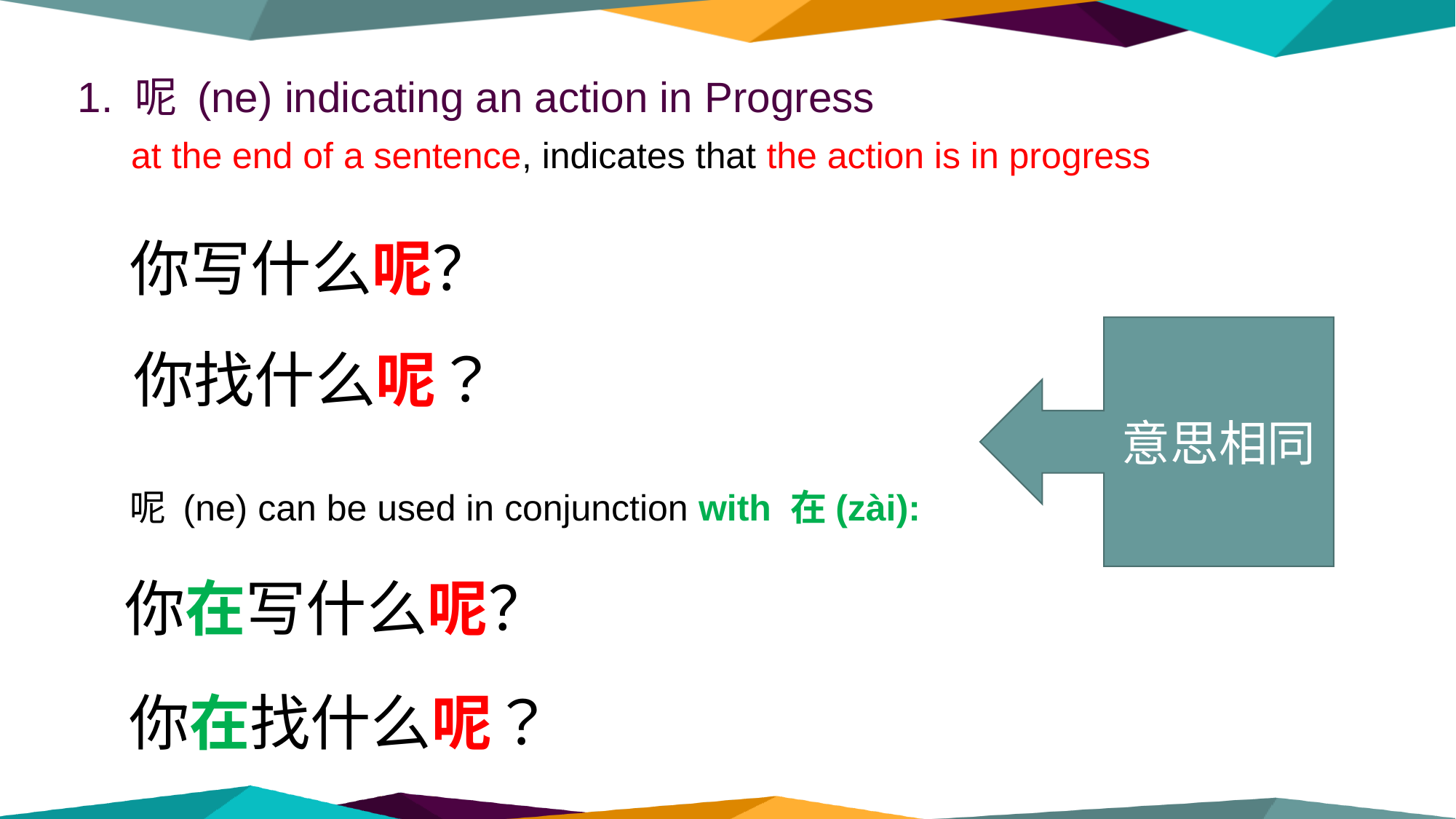

1. 呢 (ne) indicating an action in Progress
	at the end of a sentence, indicates that the action is in progress
你写什么呢？
意思相同
你找什么呢？
呢 (ne) can be used in conjunction with 在(zài):
你在写什么呢？
你在找什么呢？